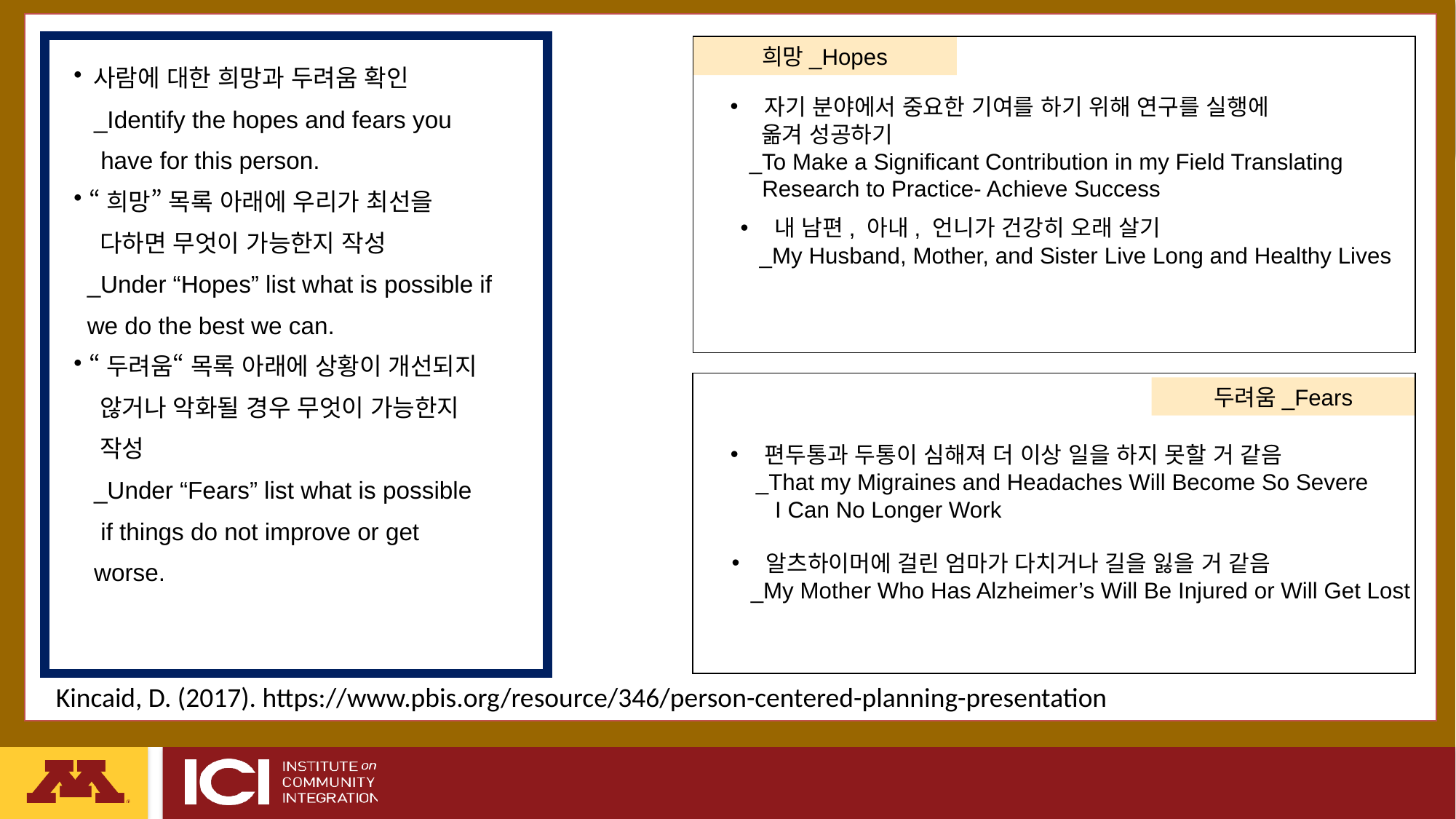

#

희망_Hopes
 사람에 대한 희망과 두려움 확인
   _Identify the hopes and fears you
    have for this person.
 “희망” 목록 아래에 우리가 최선을
   다하면 무엇이 가능한지 작성
  _Under “Hopes” list what is possible if
  we do the best we can.
 “두려움“ 목록 아래에 상황이 개선되지
   않거나 악화될 경우 무엇이 가능한지
   작성
   _Under “Fears” list what is possible
    if things do not improve or get
   worse.

자기 분야에서 중요한 기여를 하기 위해 연구를 실행에
    옮겨 성공하기
   _To Make a Significant Contribution in my Field Translating
     Research to Practice- Achieve Success
내 남편, 아내, 언니가 건강히 오래 살기
   _My Husband, Mother, and Sister Live Long and Healthy Lives

두려움_Fears
편두통과 두통이 심해져 더 이상 일을 하지 못할 거 같음
    _That my Migraines and Headaches Will Become So Severe
       I Can No Longer Work
알츠하이머에 걸린 엄마가 다치거나 길을 잃을 거 같음
   _My Mother Who Has Alzheimer’s Will Be Injured or Will Get Lost
Kincaid, D. (2017). https://www.pbis.org/resource/346/person-centered-planning-presentation